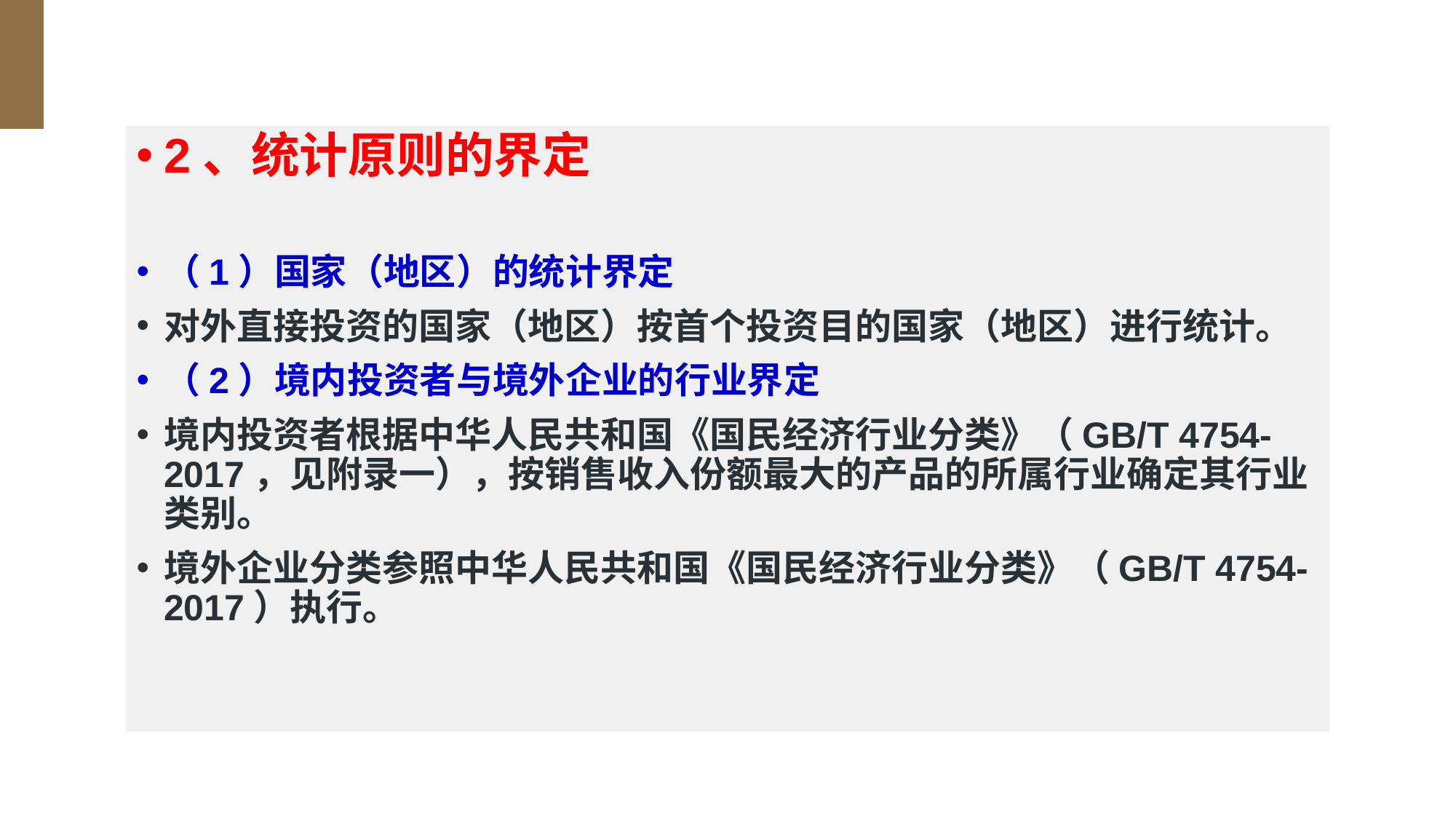

#
2、统计原则的界定

（1）国家（地区）的统计界定
对外直接投资的国家（地区）按首个投资目的国家（地区）进行统计。
（2）境内投资者与境外企业的行业界定
境内投资者根据中华人民共和国《国民经济行业分类》（GB/T 4754-2017，见附录一），按销售收入份额最大的产品的所属行业确定其行业类别。
境外企业分类参照中华人民共和国《国民经济行业分类》（GB/T 4754-2017）执行。